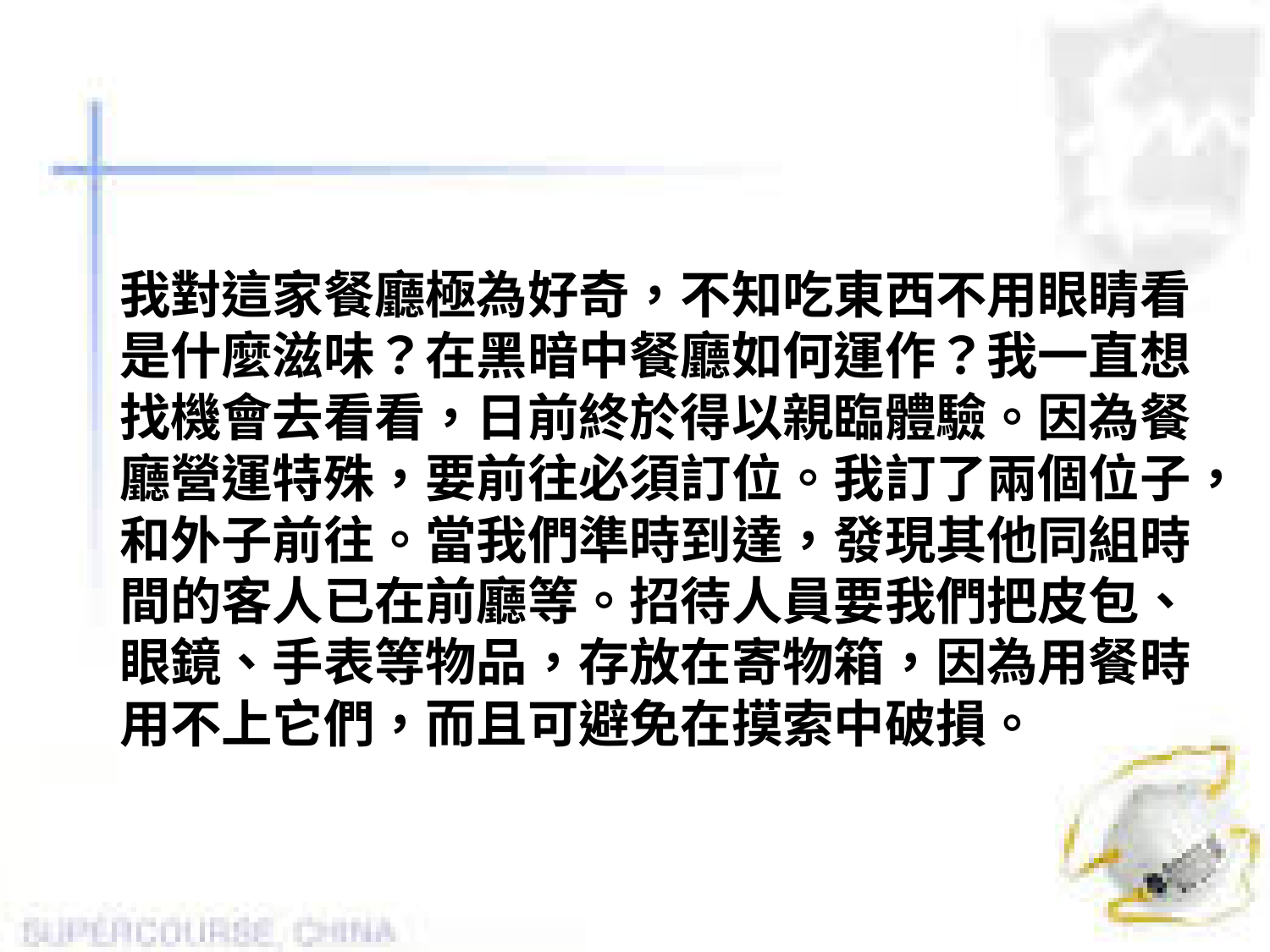

#
我對這家餐廳極為好奇，不知吃東西不用眼睛看是什麼滋味？在黑暗中餐廳如何運作？我一直想找機會去看看，日前終於得以親臨體驗。因為餐廳營運特殊，要前往必須訂位。我訂了兩個位子，和外子前往。當我們準時到達，發現其他同組時間的客人已在前廳等。招待人員要我們把皮包、眼鏡、手表等物品，存放在寄物箱，因為用餐時用不上它們，而且可避免在摸索中破損。